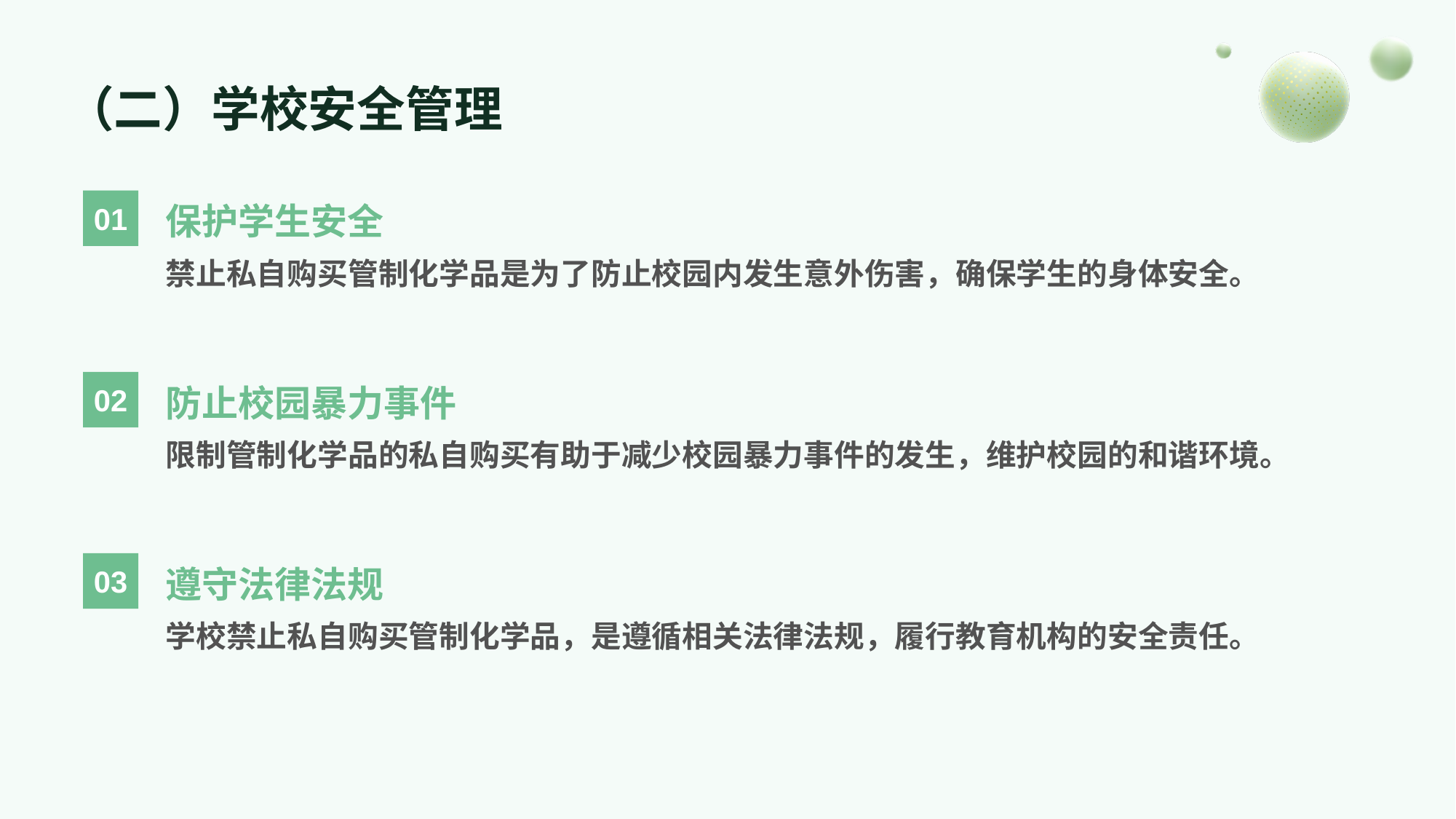

# （二）学校安全管理
01
保护学生安全
禁止私自购买管制化学品是为了防止校园内发生意外伤害，确保学生的身体安全。
02
防止校园暴力事件
限制管制化学品的私自购买有助于减少校园暴力事件的发生，维护校园的和谐环境。
03
遵守法律法规
学校禁止私自购买管制化学品，是遵循相关法律法规，履行教育机构的安全责任。